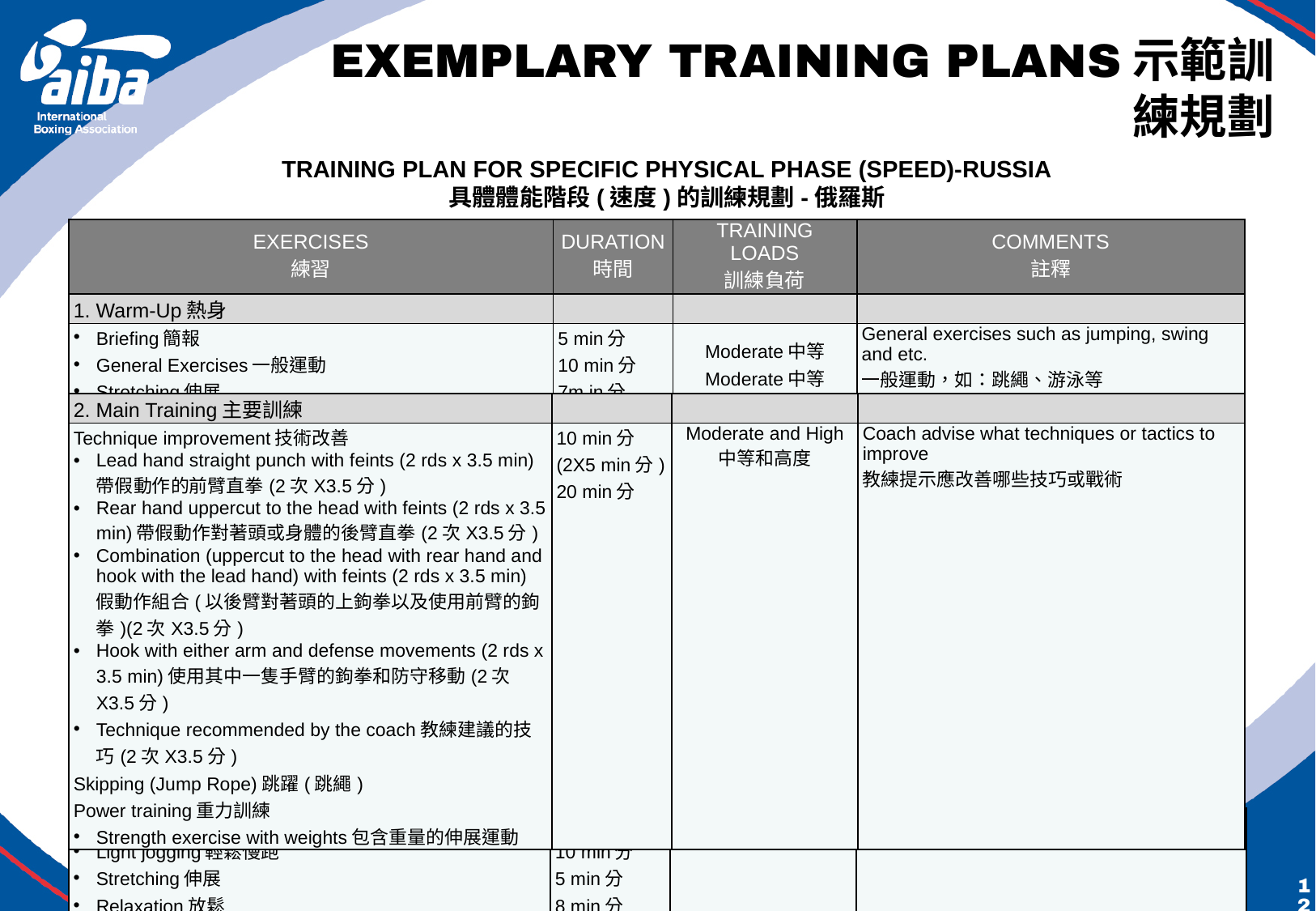

# EXEMPLARY TRAINING PLANS示範訓練規劃
TRAINING PLAN FOR SPECIFIC PHYSICAL PHASE (SPEED)-RUSSIA
具體體能階段(速度)的訓練規劃-俄羅斯
| EXERCISES 練習 | DURATION 時間 | TRAINING LOADS 訓練負荷 | COMMENTS 註釋 |
| --- | --- | --- | --- |
| 1. Warm-Up熱身 |  |  |  |
| Briefing簡報 General Exercises一般運動 Stretching伸展 | 5 min分 10 min分 7m in分 | Moderate中等 Moderate中等 | General exercises such as jumping, swing and etc. 一般運動，如：跳繩、游泳等 |
| 2. Main Training主要訓練 |  |  |  |
| --- | --- | --- | --- |
| Technique improvement技術改善 Lead hand straight punch with feints (2 rds x 3.5 min)帶假動作的前臂直拳(2次X3.5分) Rear hand uppercut to the head with feints (2 rds x 3.5 min)帶假動作對著頭或身體的後臂直拳(2次X3.5分) Combination (uppercut to the head with rear hand and hook with the lead hand) with feints (2 rds x 3.5 min)假動作組合(以後臂對著頭的上鉤拳以及使用前臂的鉤拳)(2次X3.5分) Hook with either arm and defense movements (2 rds x 3.5 min)使用其中一隻手臂的鉤拳和防守移動(2次X3.5分) Technique recommended by the coach教練建議的技巧(2次X3.5分) Skipping (Jump Rope)跳躍(跳繩) Power training重力訓練 Strength exercise with weights包含重量的伸展運動 | 10 min分(2X5 min分) 20 min分 | Moderate and High 中等和高度 | Coach advise what techniques or tactics to improve 教練提示應改善哪些技巧或戰術 |
| 3. Cool-Down緩和 |  |  |  |
| --- | --- | --- | --- |
| Light jogging輕鬆慢跑 Stretching伸展 Relaxation放鬆 | 10 min分 5 min分 8 min分 |  |  |
129